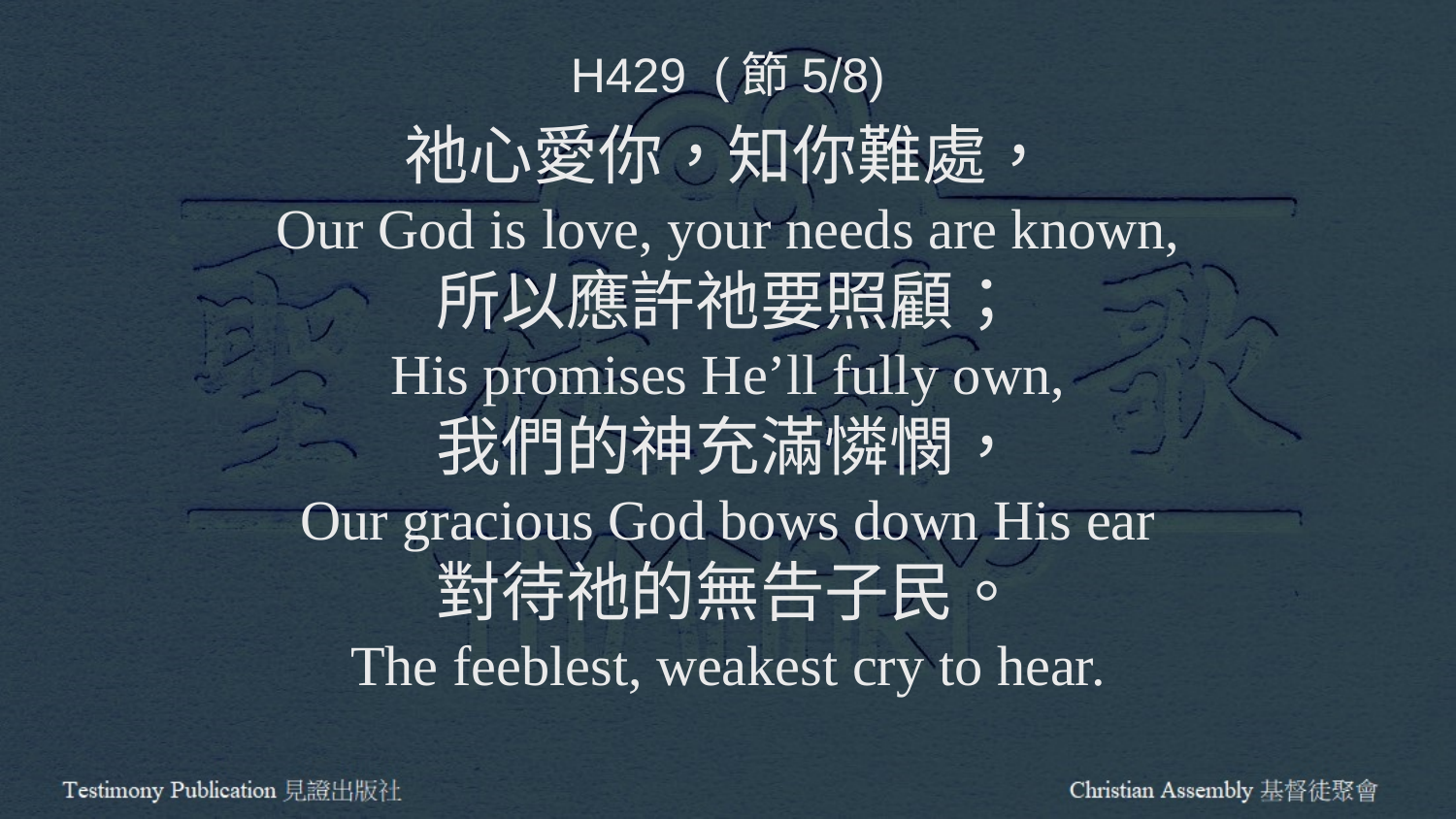

H429  (節5/8)
祂心愛你，知你難處，
Our God is love, your needs are known,
所以應許祂要照顧；
His promises He’ll fully own,
我們的神充滿憐憫，
Our gracious God bows down His ear
對待祂的無告子民。
The feeblest, weakest cry to hear.